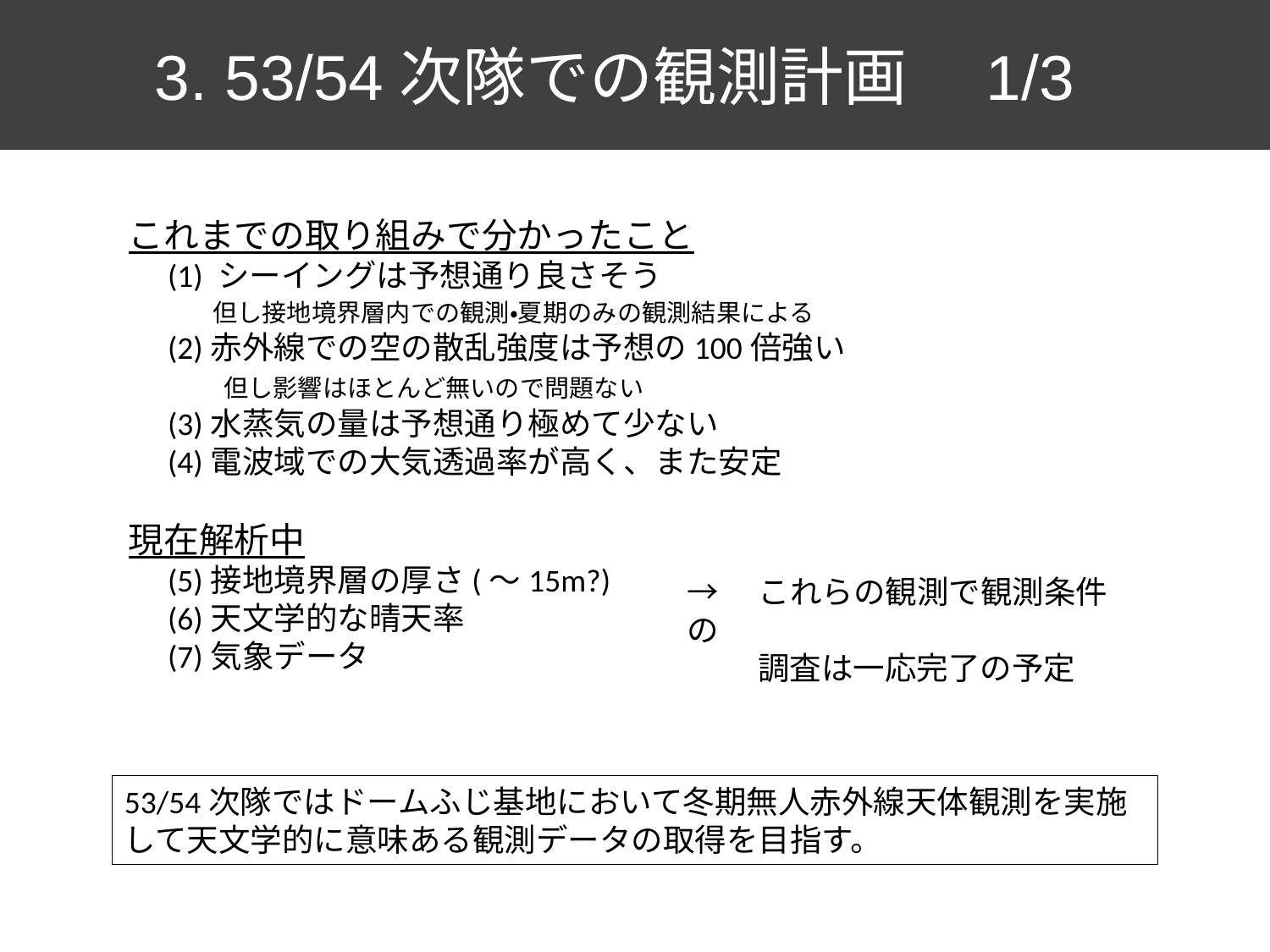

3. 53/54次隊での観測計画　1/3
これまでの取り組みで分かったこと
　(1) シーイングは予想通り良さそう
　　　但し接地境界層内での観測・夏期のみの観測結果による
　(2)赤外線での空の散乱強度は予想の100倍強い
　　　但し影響はほとんど無いので問題ない
　(3)水蒸気の量は予想通り極めて少ない
　(4)電波域での大気透過率が高く、また安定

現在解析中
　(5)接地境界層の厚さ(～15m?)
　(6)天文学的な晴天率
　(7)気象データ
→　これらの観測で観測条件の
　　 調査は一応完了の予定
53/54次隊ではドームふじ基地において冬期無人赤外線天体観測を実施して天文学的に意味ある観測データの取得を目指す。